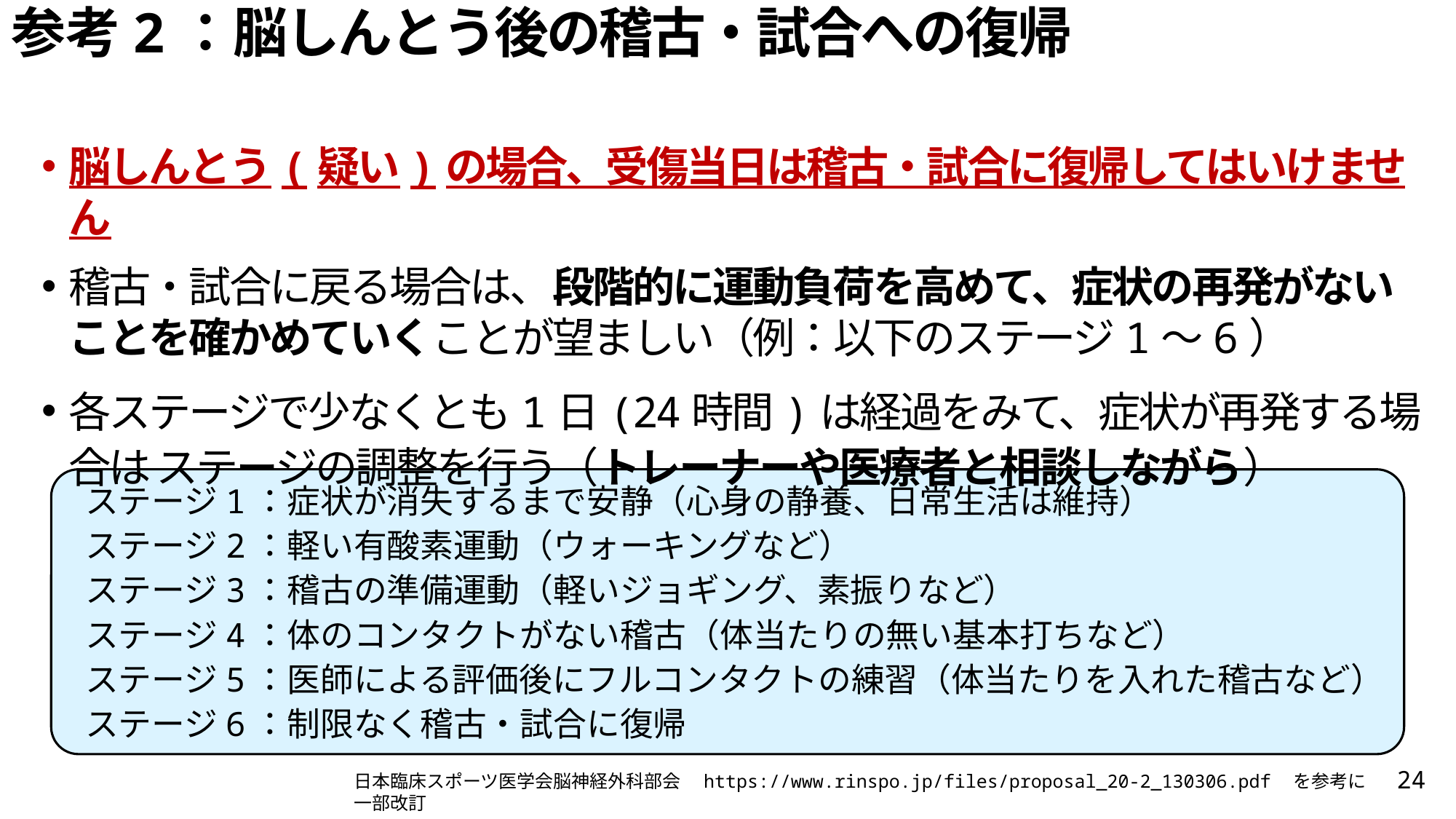

# 参考2：脳しんとう後の稽古・試合への復帰
脳しんとう(疑い)の場合、受傷当日は稽古・試合に復帰してはいけません
稽古・試合に戻る場合は、段階的に運動負荷を高めて、症状の再発がないことを確かめていくことが望ましい（例：以下のステージ1～6）
各ステージで少なくとも1日(24時間)は経過をみて、症状が再発する場合は ステージの調整を行う（トレーナーや医療者と相談しながら）
 ステージ1：症状が消失するまで安静（心身の静養、日常生活は維持）
 ステージ2：軽い有酸素運動（ウォーキングなど）
 ステージ3：稽古の準備運動（軽いジョギング、素振りなど）
 ステージ4：体のコンタクトがない稽古（体当たりの無い基本打ちなど）
 ステージ5：医師による評価後にフルコンタクトの練習（体当たりを入れた稽古など）
 ステージ6：制限なく稽古・試合に復帰
24
日本臨床スポーツ医学会脳神経外科部会　https://www.rinspo.jp/files/proposal_20-2_130306.pdf　を参考に一部改訂